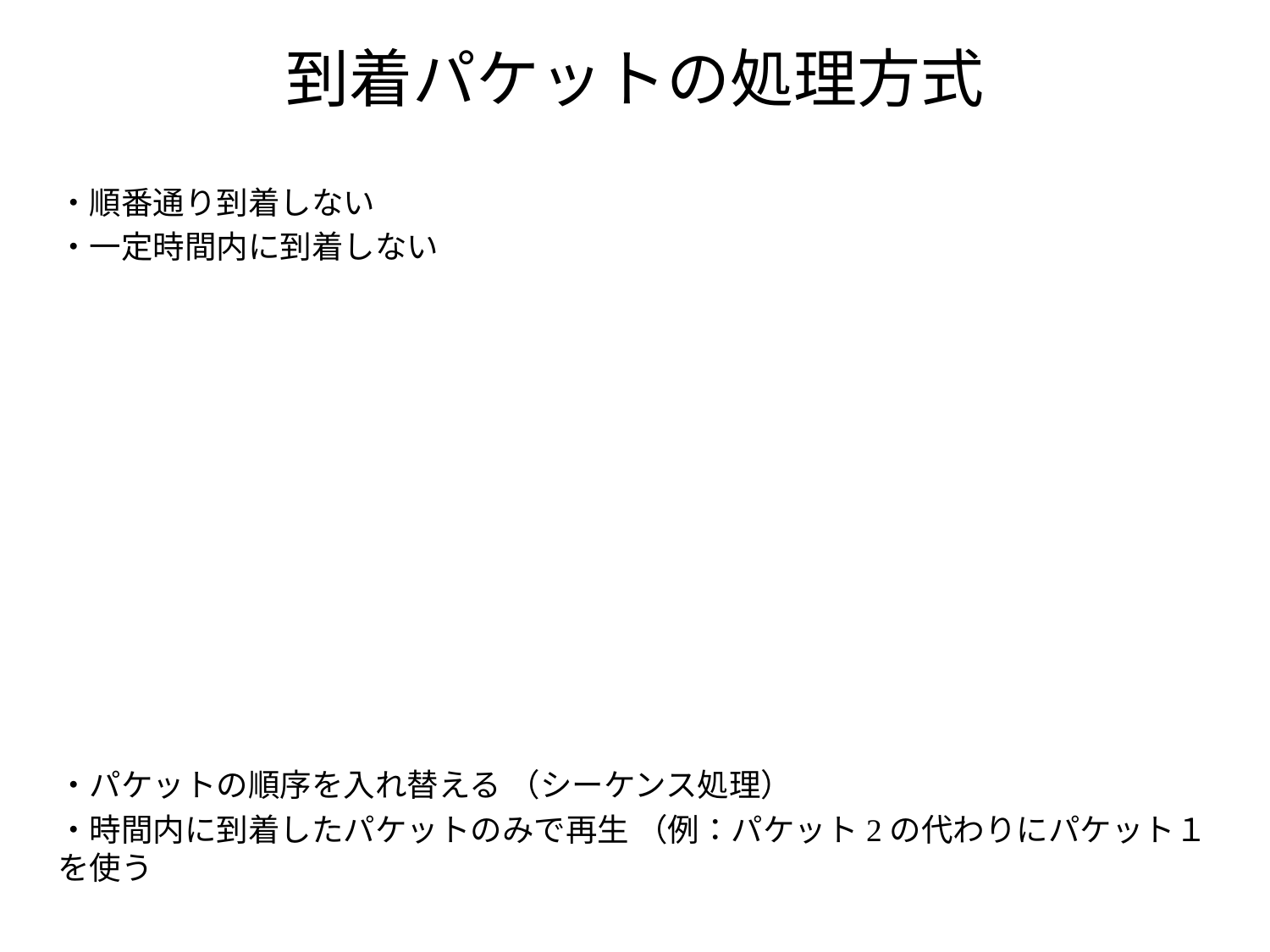

# 到着パケットの処理方式
・順番通り到着しない
・一定時間内に到着しない

・パケットの順序を入れ替える （シーケンス処理）
・時間内に到着したパケットのみで再生 （例：パケット2の代わりにパケット１を使う